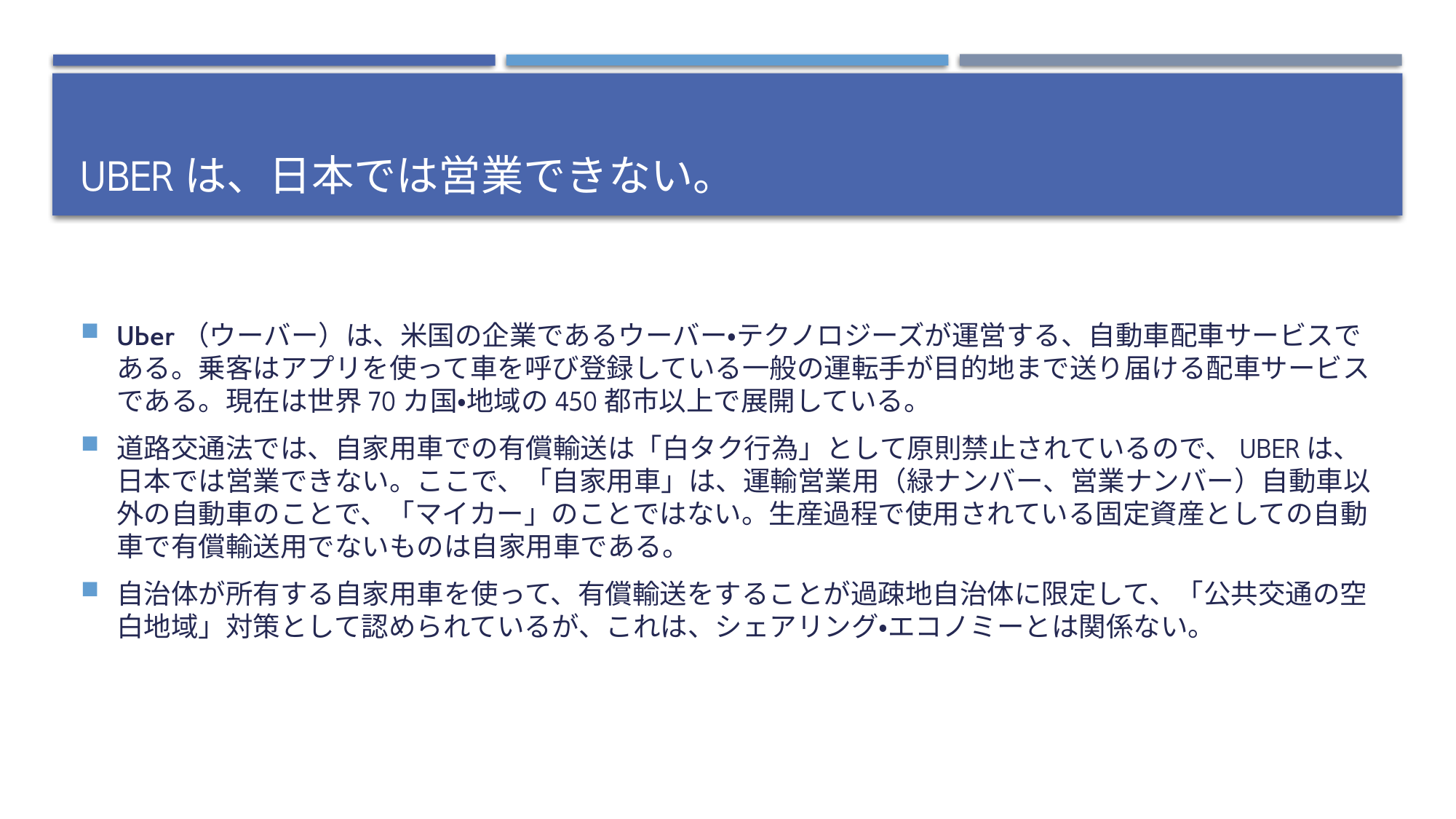

# UBERは、日本では営業できない。
Uber（ウーバー）は、米国の企業であるウーバー・テクノロジーズが運営する、自動車配車サービスである。乗客はアプリを使って車を呼び登録している一般の運転手が目的地まで送り届ける配車サービスである。現在は世界70カ国・地域の450都市以上で展開している。
道路交通法では、自家用車での有償輸送は「白タク行為」として原則禁止されているので、UBERは、日本では営業できない。ここで、「自家用車」は、運輸営業用（緑ナンバー、営業ナンバー）自動車以外の自動車のことで、「マイカー」のことではない。生産過程で使用されている固定資産としての自動車で有償輸送用でないものは自家用車である。
自治体が所有する自家用車を使って、有償輸送をすることが過疎地自治体に限定して、「公共交通の空白地域」対策として認められているが、これは、シェアリング・エコノミーとは関係ない。